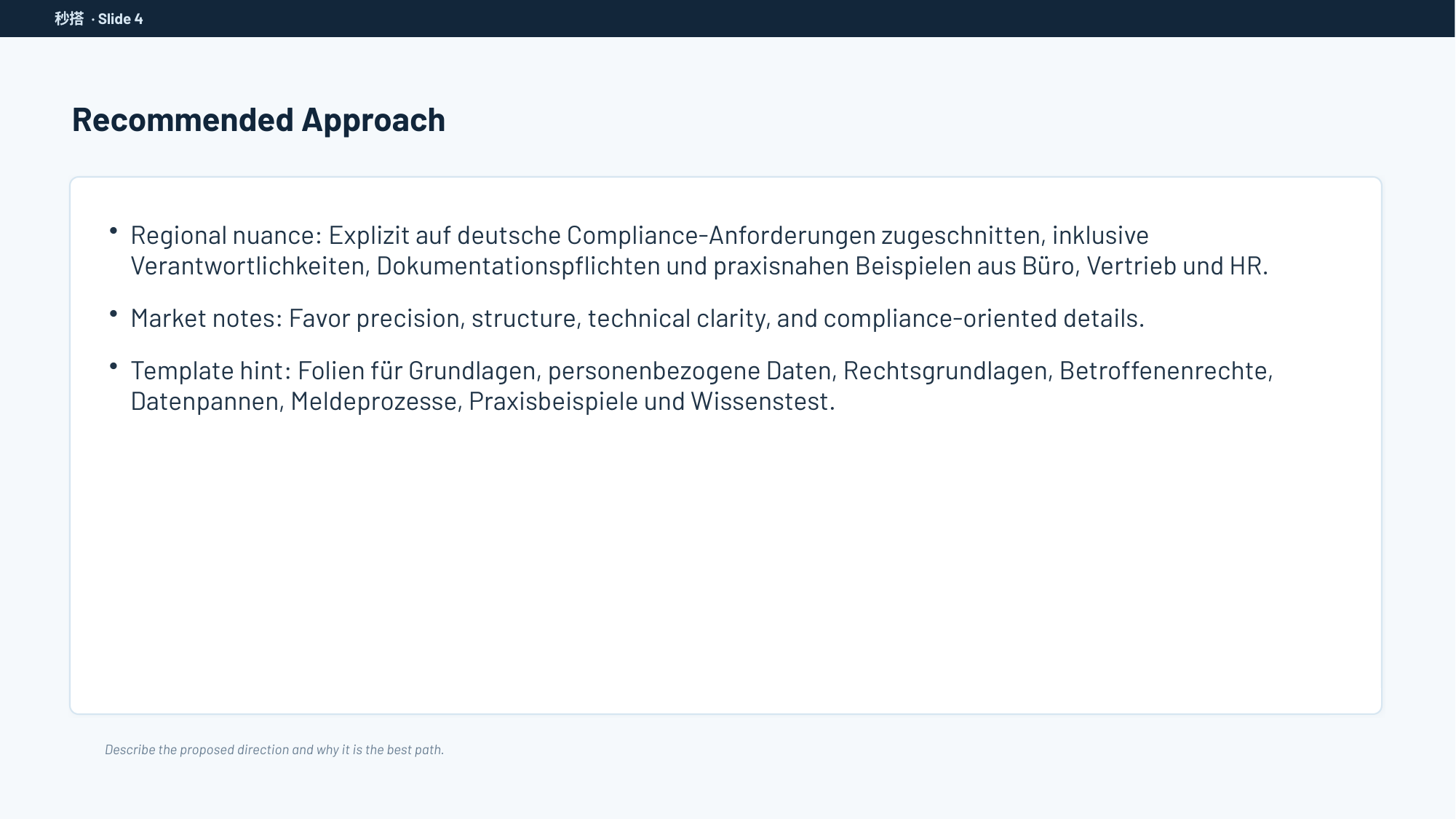

秒搭 · Slide 4
Recommended Approach

Regional nuance: Explizit auf deutsche Compliance-Anforderungen zugeschnitten, inklusive Verantwortlichkeiten, Dokumentationspflichten und praxisnahen Beispielen aus Büro, Vertrieb und HR.
Market notes: Favor precision, structure, technical clarity, and compliance-oriented details.
Template hint: Folien für Grundlagen, personenbezogene Daten, Rechtsgrundlagen, Betroffenenrechte, Datenpannen, Meldeprozesse, Praxisbeispiele und Wissenstest.
Describe the proposed direction and why it is the best path.